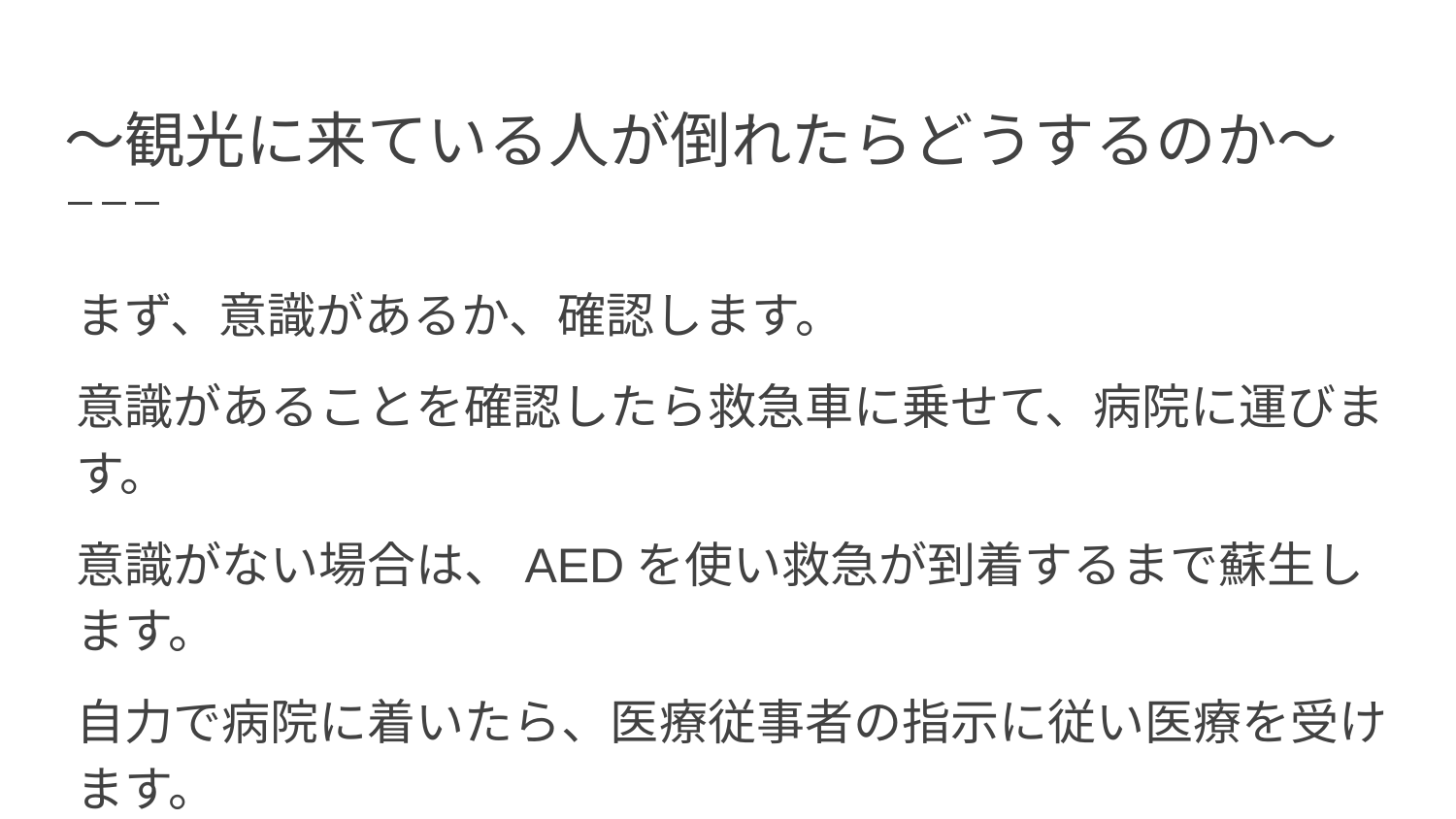

# 〜観光に来ている人が倒れたらどうするのか〜
まず、意識があるか、確認します。
意識があることを確認したら救急車に乗せて、病院に運びます。
意識がない場合は、AEDを使い救急が到着するまで蘇生します。
自力で病院に着いたら、医療従事者の指示に従い医療を受けます。